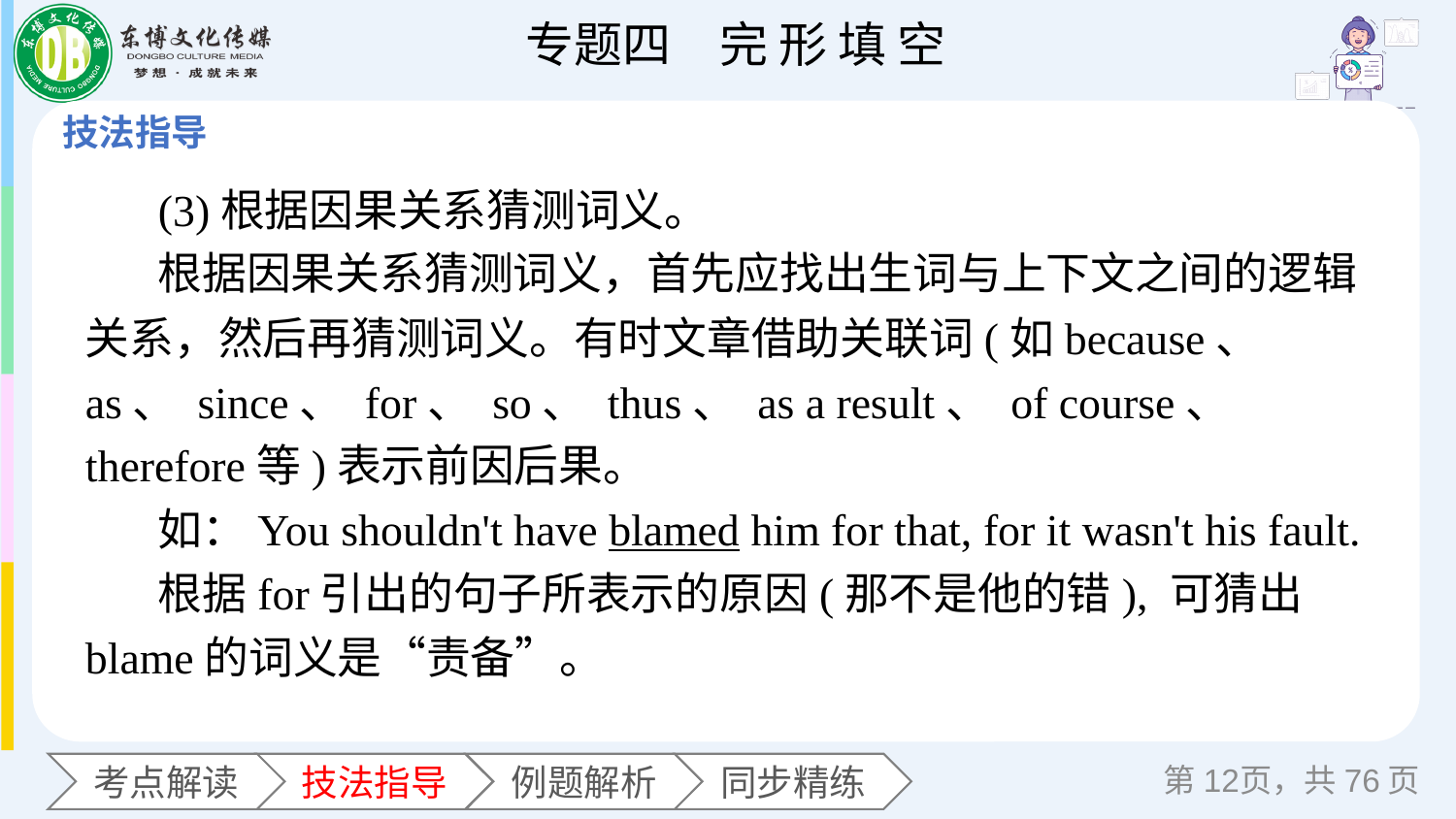

(3)根据因果关系猜测词义。
根据因果关系猜测词义，首先应找出生词与上下文之间的逻辑关系，然后再猜测词义。有时文章借助关联词(如because、 as、 since、 for、 so、 thus、 as a result、 of course、 therefore等)表示前因后果。
如：You shouldn't have blamed him for that, for it wasn't his fault.
根据for引出的句子所表示的原因(那不是他的错), 可猜出blame的词义是“责备”。
第12页，共76页